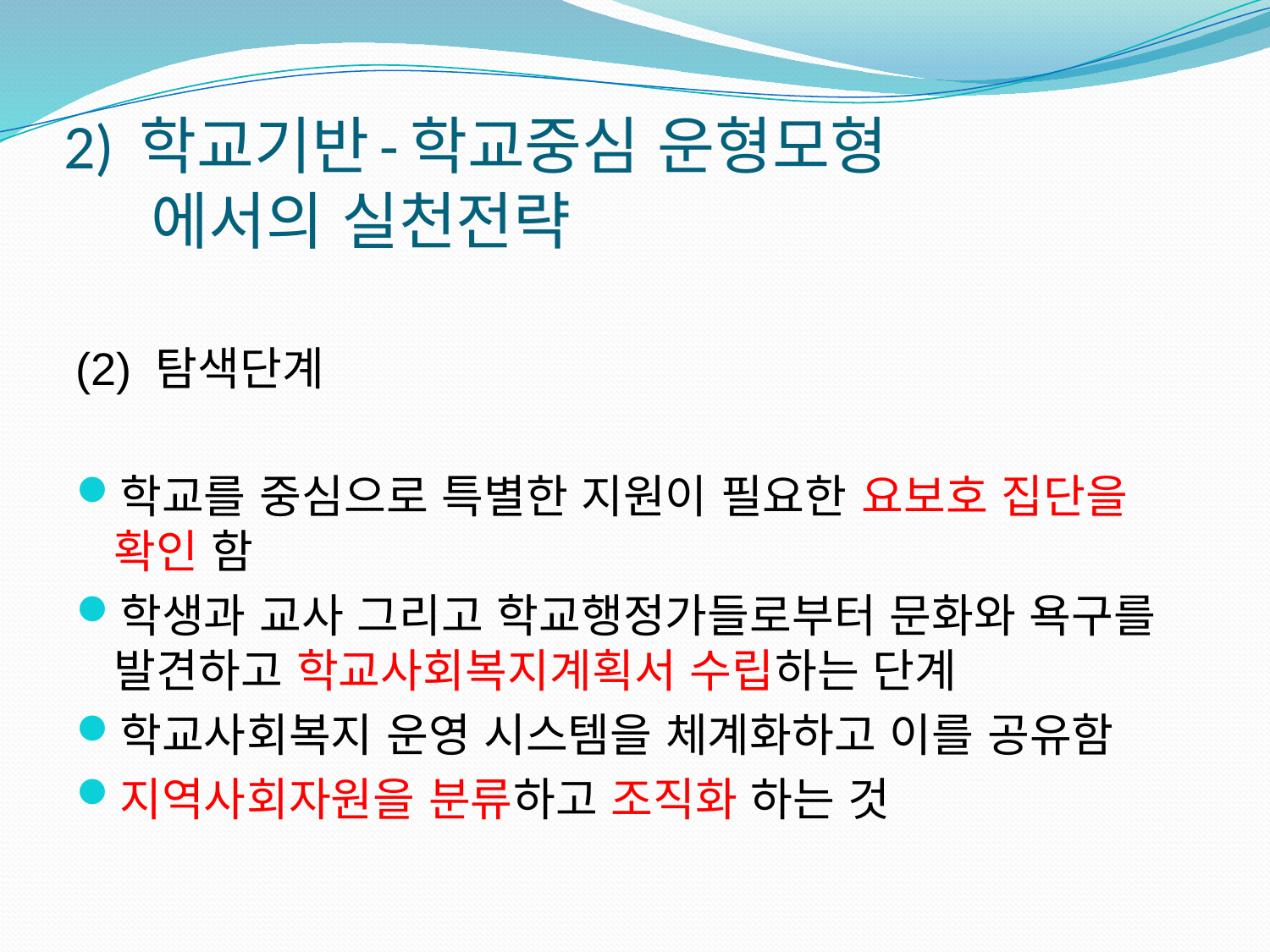

# 2) 학교기반-학교중심 운형모형 에서의 실천전략

(2) 탐색단계

학교를 중심으로 특별한 지원이 필요한 요보호 집단을 확인 함
학생과 교사 그리고 학교행정가들로부터 문화와 욕구를 발견하고 학교사회복지계획서 수립하는 단계
학교사회복지 운영 시스템을 체계화하고 이를 공유함
지역사회자원을 분류하고 조직화 하는 것